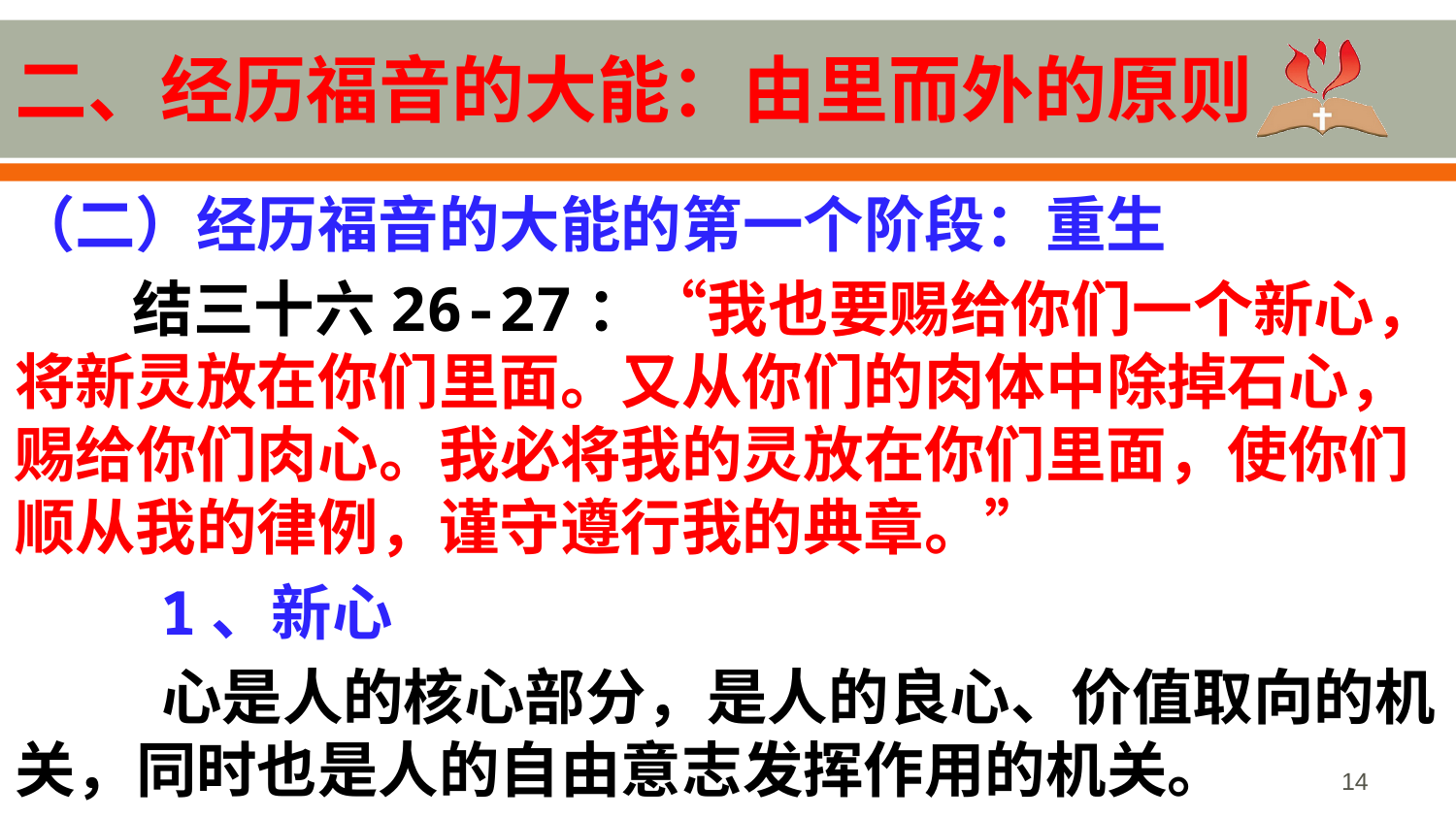

# 二、经历福音的大能：由里而外的原则
（二）经历福音的大能的第一个阶段：重生
结三十六26-27：“我也要赐给你们一个新心，将新灵放在你们里面。又从你们的肉体中除掉石心，赐给你们肉心。我必将我的灵放在你们里面，使你们顺从我的律例，谨守遵行我的典章。”
	1、新心
 心是人的核心部分，是人的良心、价值取向的机关，同时也是人的自由意志发挥作用的机关。

14